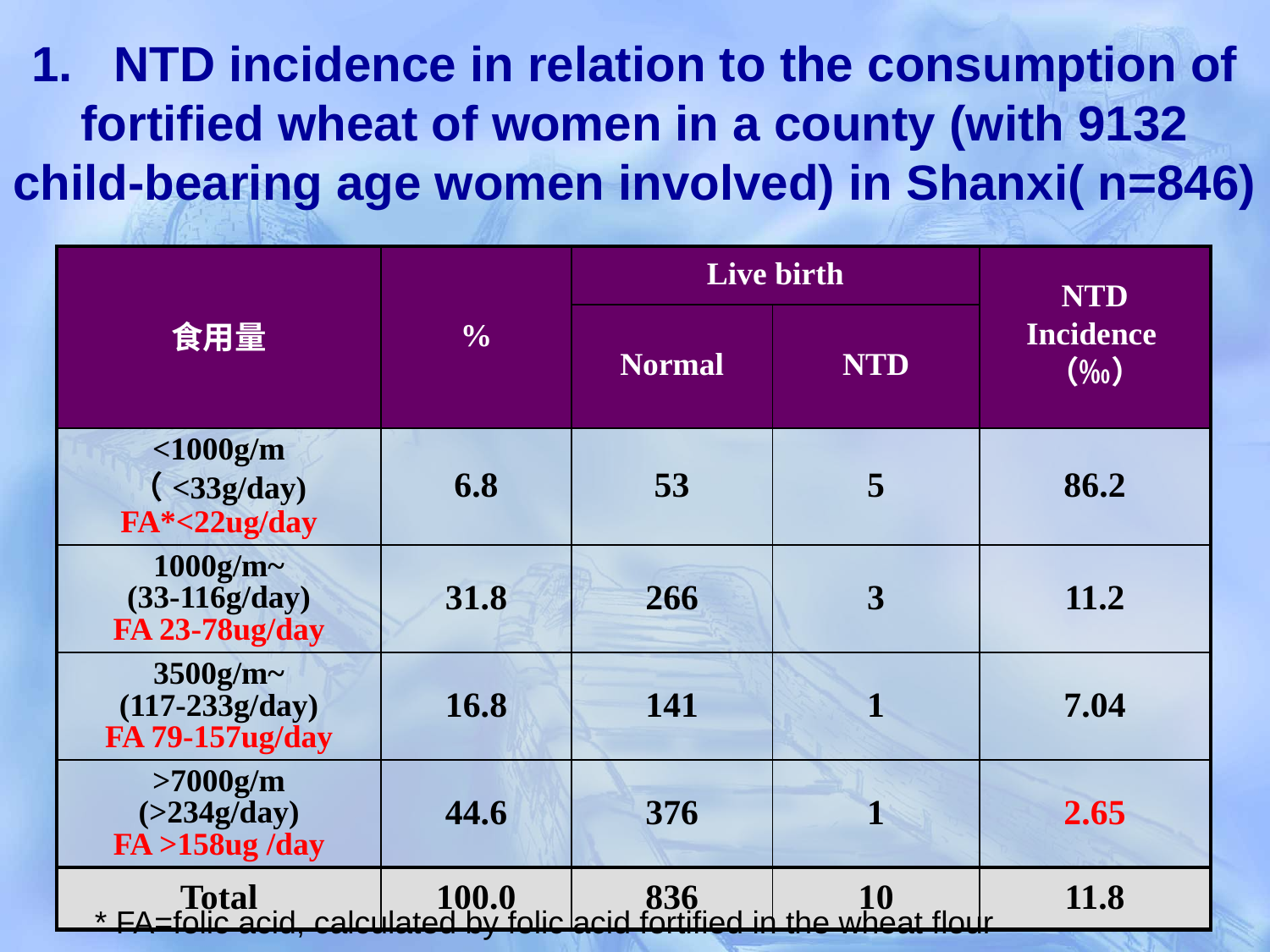

1.   NTD incidence in relation to the consumption of fortified wheat of women in a county (with 9132 child-bearing age women involved) in Shanxi( n=846)
| 食用量 | % | Live birth |  | NTD Incidence（‰） |
| --- | --- | --- | --- | --- |
|  |  | Normal | NTD |  |
| <1000g/m （<33g/day) FA\*<22ug/day | 6.8 | 53 | 5 | 86.2 |
| 1000g/m~ (33-116g/day) FA 23-78ug/day | 31.8 | 266 | 3 | 11.2 |
| 3500g/m~ (117-233g/day) FA 79-157ug/day | 16.8 | 141 | 1 | 7.04 |
| >7000g/m (>234g/day) FA >158ug /day | 44.6 | 376 | 1 | 2.65 |
| Total | 100.0 | 836 | 10 | 11.8 |
* FA=folic acid, calculated by folic acid fortified in the wheat flour